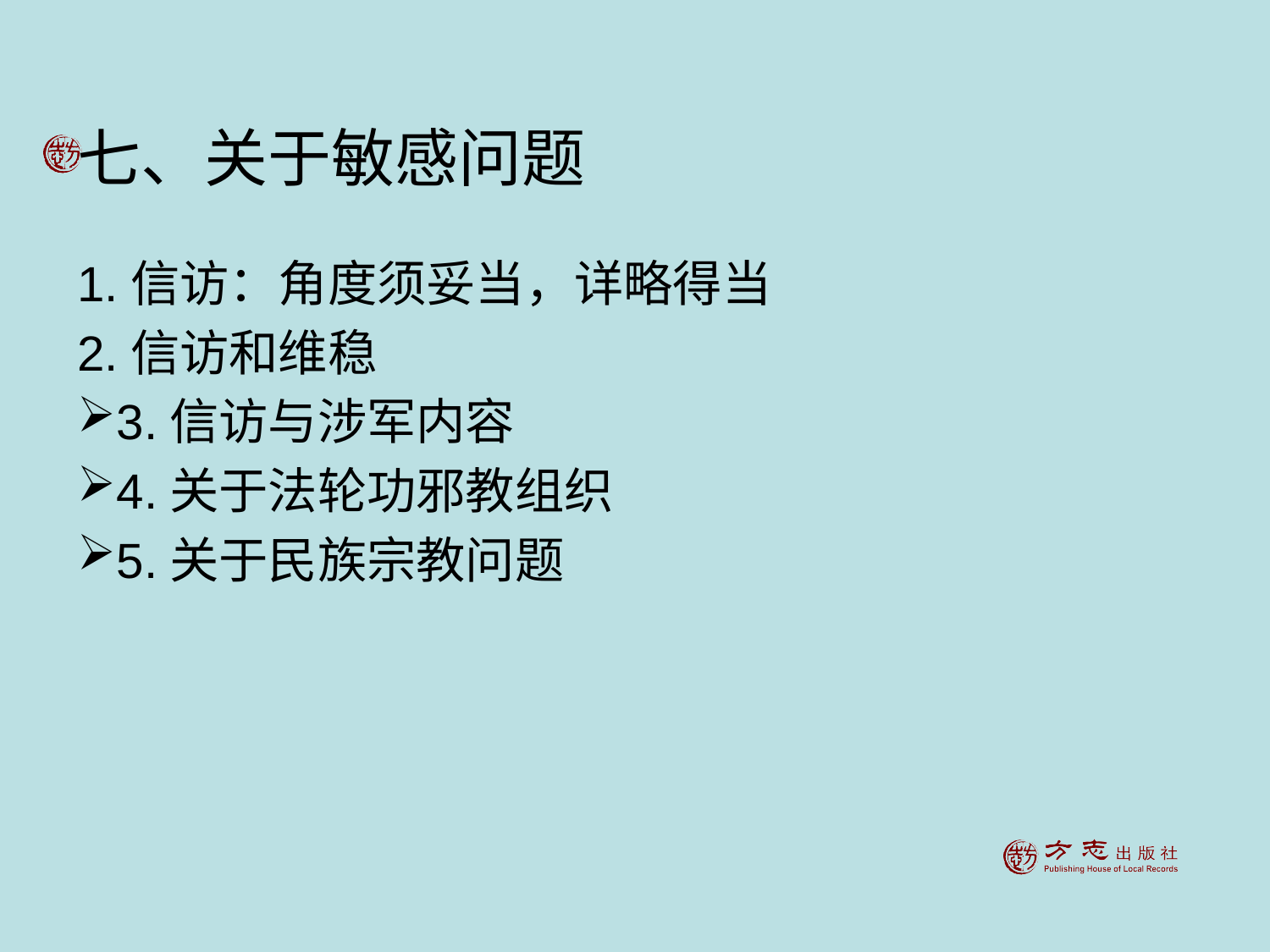

# 七、关于敏感问题
1.信访：角度须妥当，详略得当
2.信访和维稳
3.信访与涉军内容
4.关于法轮功邪教组织
5.关于民族宗教问题